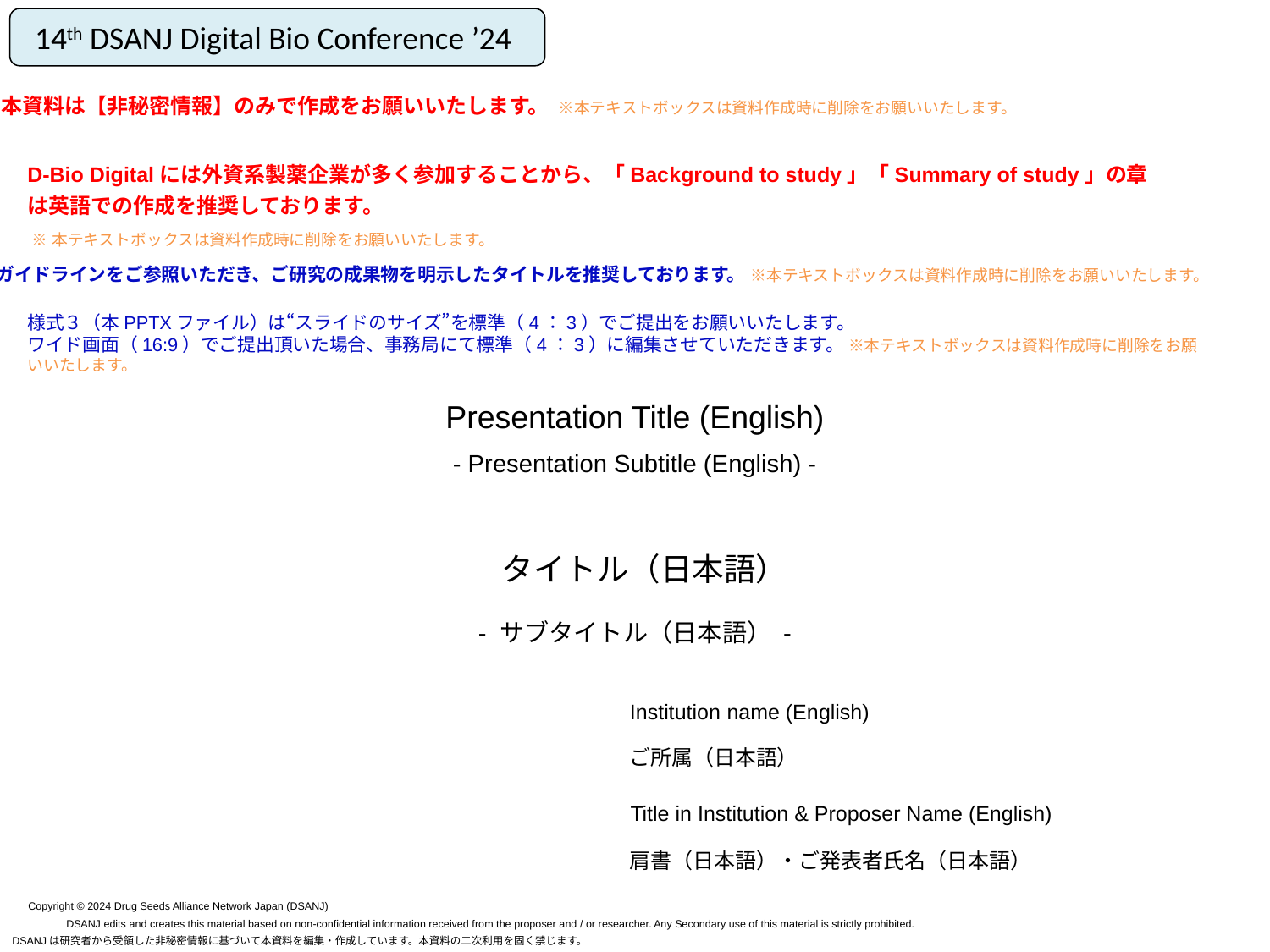

14th DSANJ Digital Bio Conference ’24
本資料は【非秘密情報】のみで作成をお願いいたします。  ※本テキストボックスは資料作成時に削除をお願いいたします。
D-Bio Digitalには外資系製薬企業が多く参加することから、「Background to study」「Summary of study」の章は英語での作成を推奨しております。
 ※本テキストボックスは資料作成時に削除をお願いいたします。
ガイドラインをご参照いただき、ご研究の成果物を明示したタイトルを推奨しております。 ※本テキストボックスは資料作成時に削除をお願いいたします。
様式３（本PPTXファイル）は“スライドのサイズ”を標準（4：3）でご提出をお願いいたします。
ワイド画面（16:9）でご提出頂いた場合、事務局にて標準（4：3）に編集させていただきます。 ※本テキストボックスは資料作成時に削除をお願いいたします。
Presentation Title (English)
- Presentation Subtitle (English) -
タイトル（日本語）
- サブタイトル（日本語） -
Institution name (English)
ご所属（日本語）
Title in Institution & Proposer Name (English)
肩書（日本語）・ご発表者氏名（日本語）
Copyright © 2024 Drug Seeds Alliance Network Japan (DSANJ)
DSANJ edits and creates this material based on non-confidential information received from the proposer and / or researcher. Any Secondary use of this material is strictly prohibited.
DSANJは研究者から受領した非秘密情報に基づいて本資料を編集・作成しています。本資料の二次利用を固く禁じます。